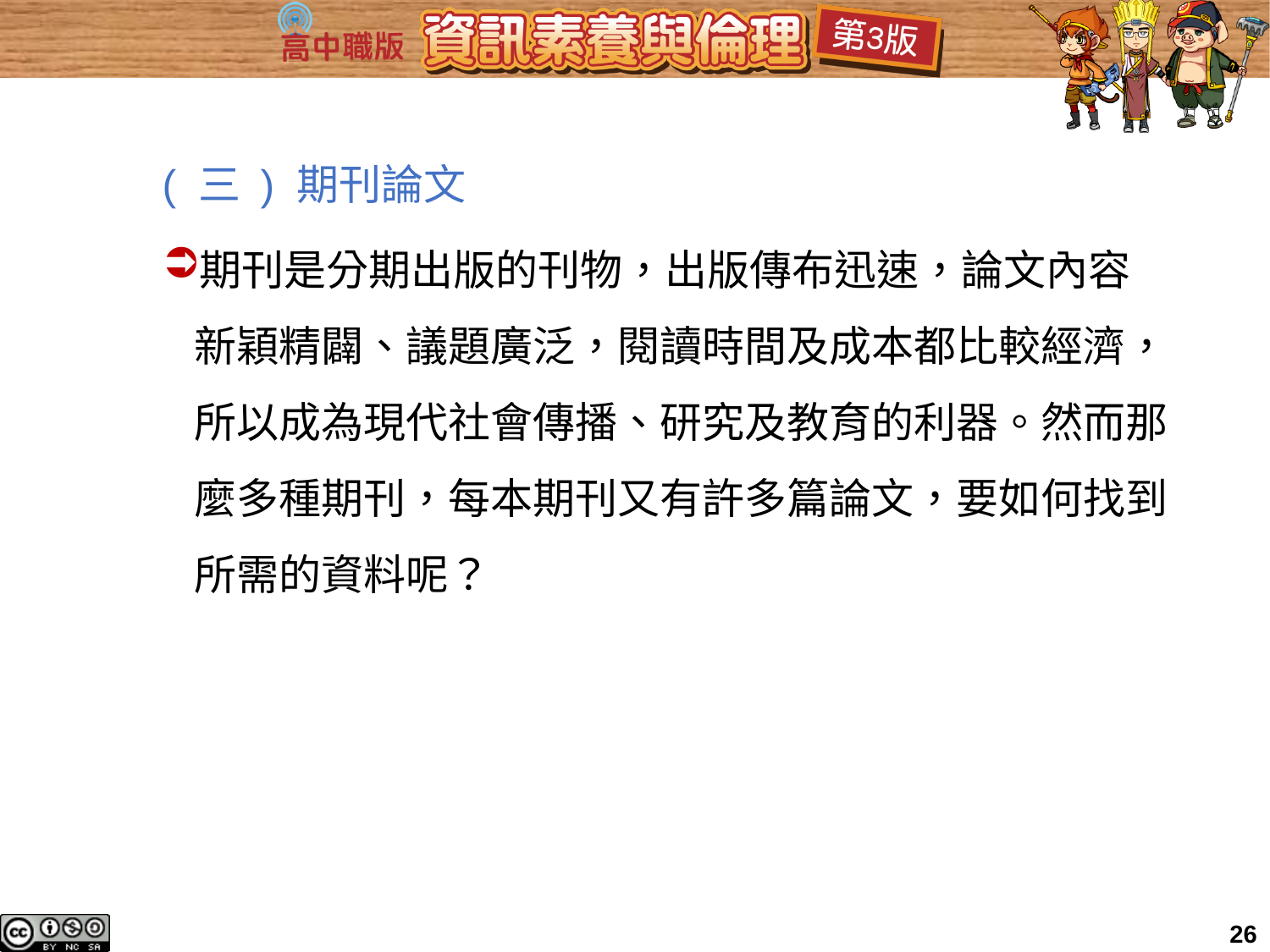

( 三 ) 期刊論文
期刊是分期出版的刊物，出版傳布迅速，論文內容新穎精闢、議題廣泛，閱讀時間及成本都比較經濟，所以成為現代社會傳播、研究及教育的利器。然而那麼多種期刊，每本期刊又有許多篇論文，要如何找到所需的資料呢？
26